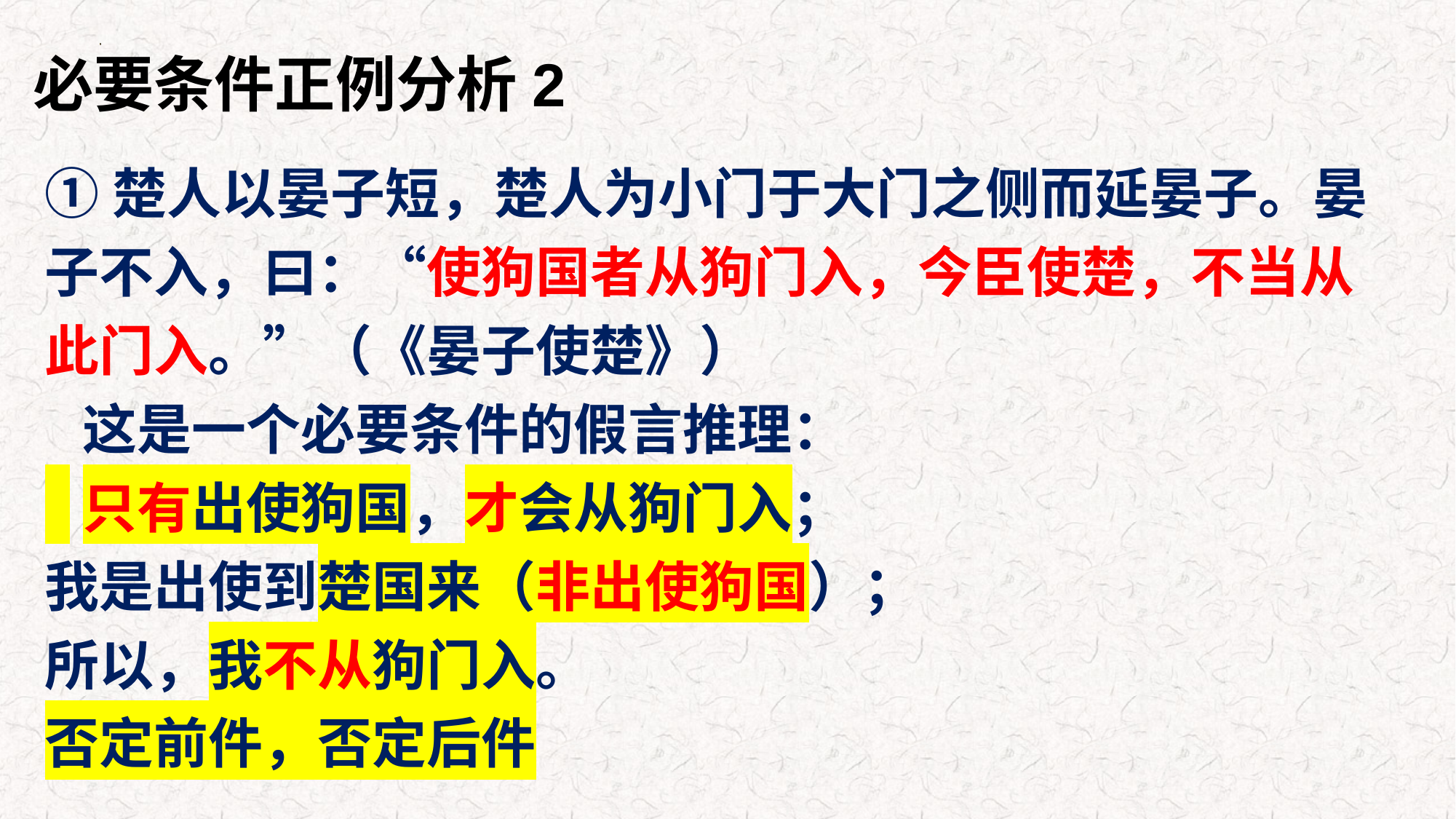

必要条件正例分析2
①楚人以晏子短，楚人为小门于大门之侧而延晏子。晏子不入，曰：“使狗国者从狗门入，今臣使楚，不当从此门入。”（《晏子使楚》）
  这是一个必要条件的假言推理：
  只有出使狗国，才会从狗门入；
我是出使到楚国来（非出使狗国）；
所以，我不从狗门入。
否定前件，否定后件